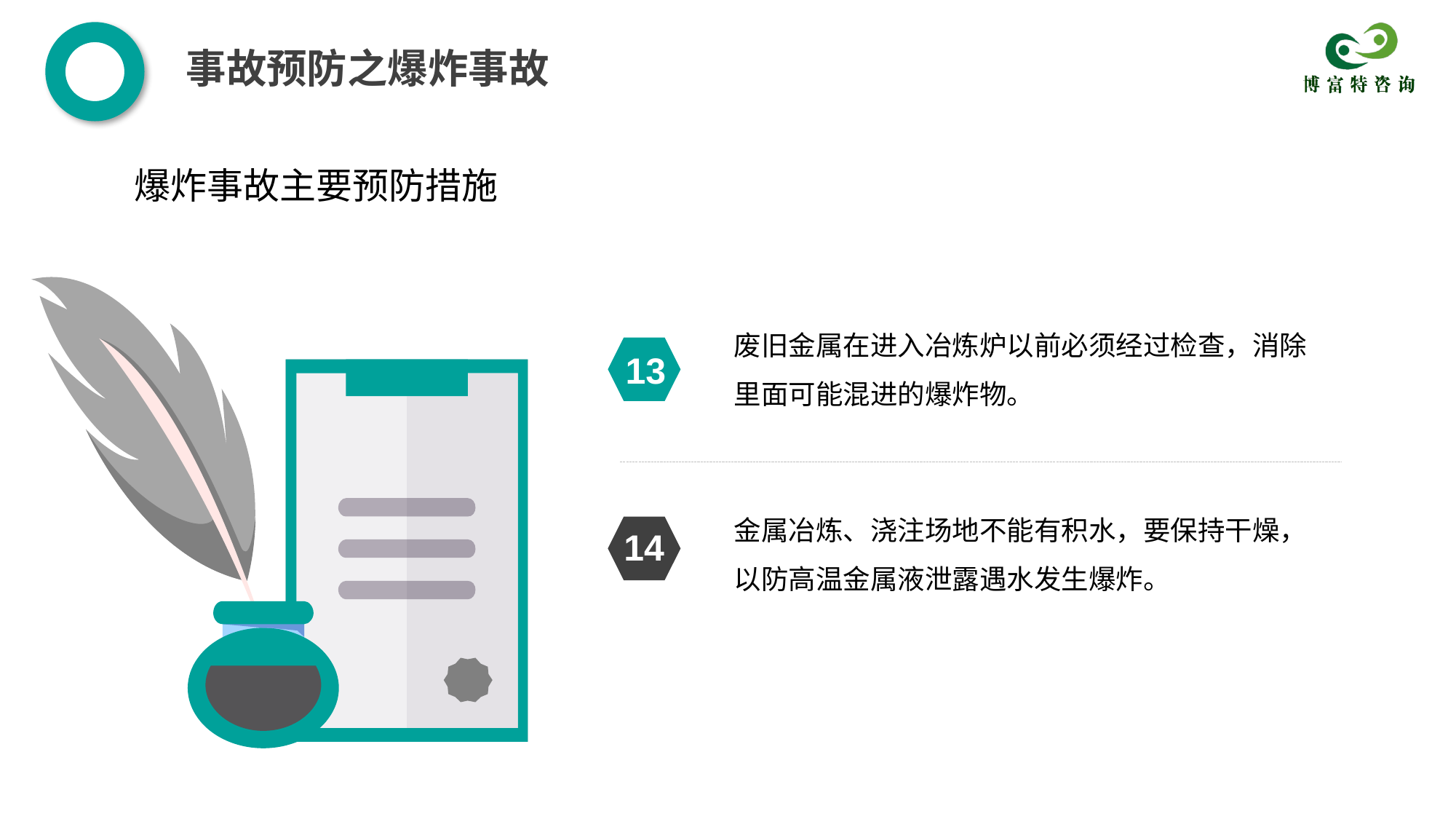

事故预防之爆炸事故
爆炸事故主要预防措施

废旧金属在进入冶炼炉以前必须经过检查，消除里面可能混进的爆炸物。

13
金属冶炼、浇注场地不能有积水，要保持干燥，以防高温金属液泄露遇水发生爆炸。

14